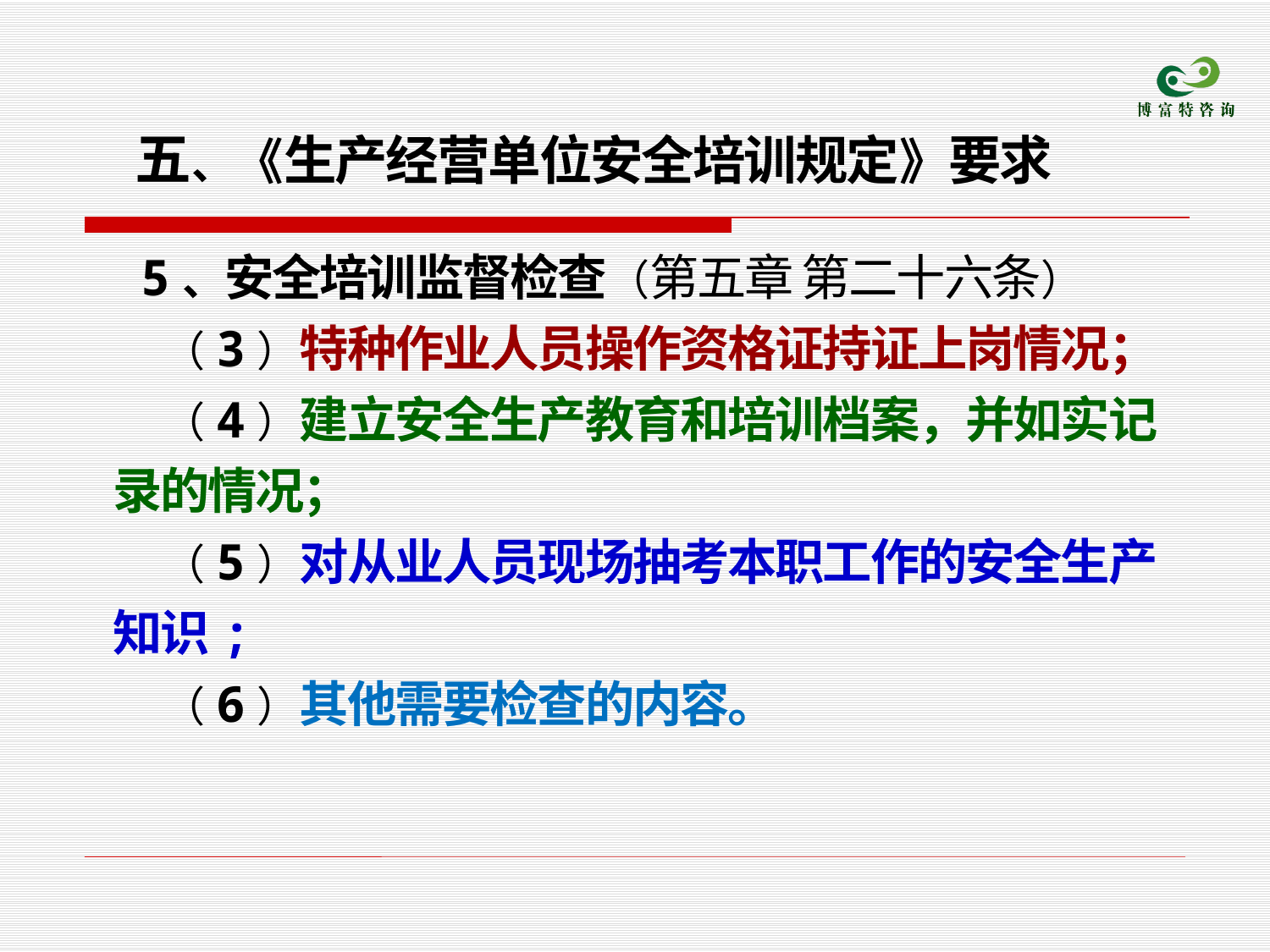

五、《生产经营单位安全培训规定》要求
　      5、安全培训监督检查（第五章 第二十六条）
　　  （3）特种作业人员操作资格证持证上岗情况；
　　  （4）建立安全生产教育和培训档案，并如实记录的情况；
　  　（5）对从业人员现场抽考本职工作的安全生产知识;
　　  （6）其他需要检查的内容。